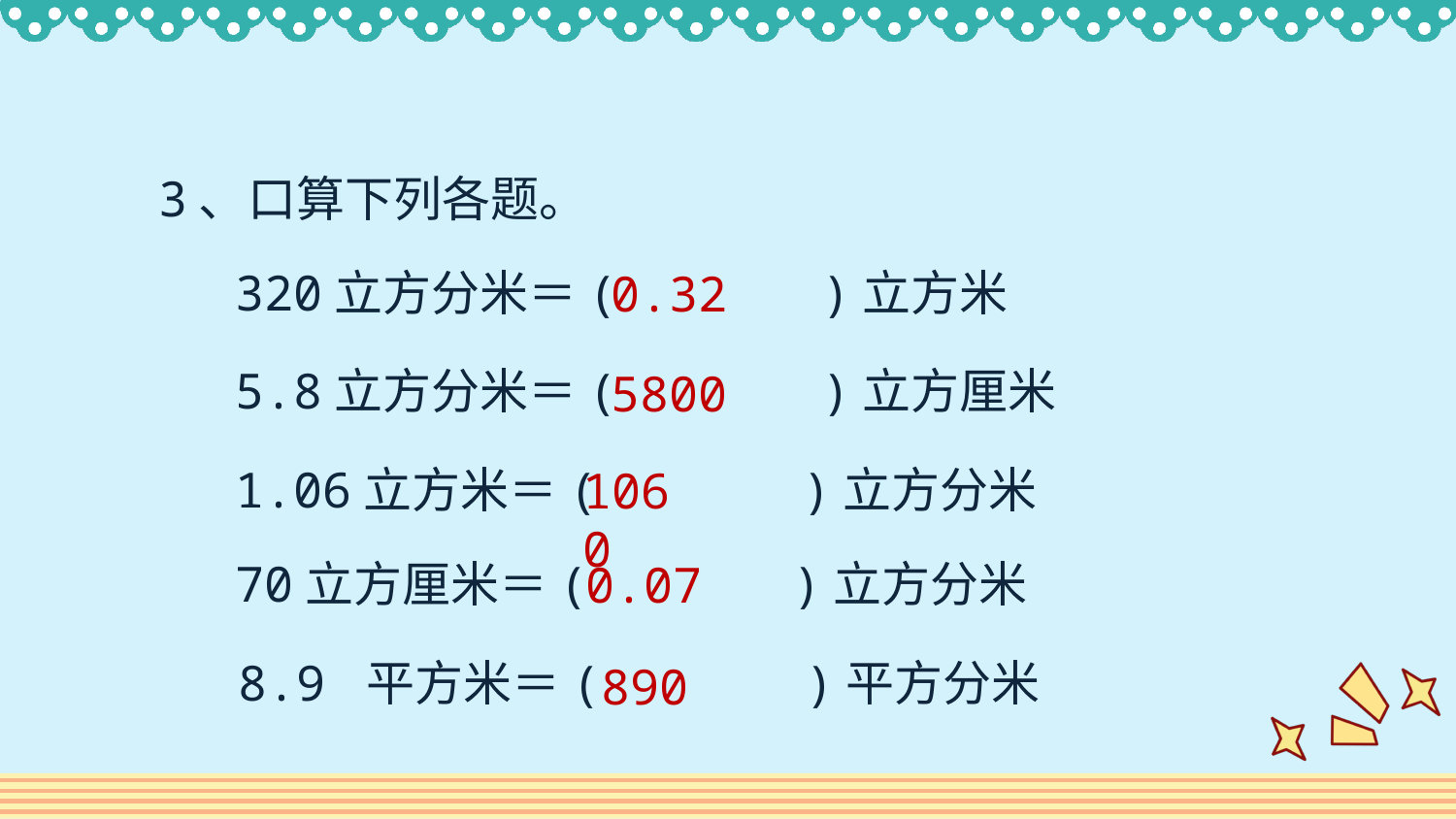

3、口算下列各题。
320立方分米＝(       )立方米
0.32
5.8立方分米＝(       )立方厘米
5800
1.06立方米＝(       )立方分米
1060
70立方厘米＝(       )立方分米
0.07
8.9 平方米＝(       )平方分米
890